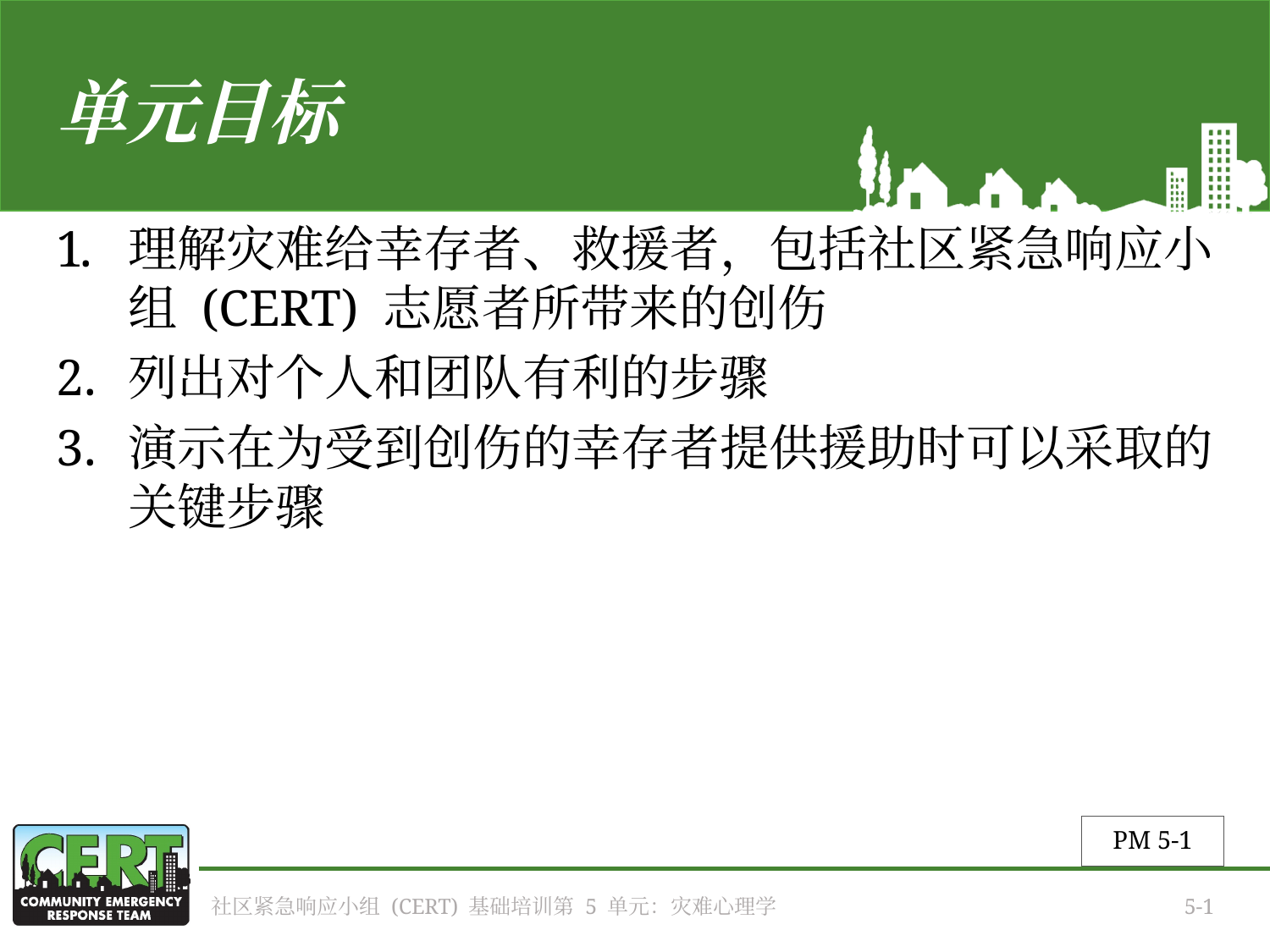

# 单元目标
理解灾难给幸存者、救援者，包括社区紧急响应小组 (CERT) 志愿者所带来的创伤
列出对个人和团队有利的步骤
演示在为受到创伤的幸存者提供援助时可以采取的关键步骤
PM 5-1
社区紧急响应小组 (CERT) 基础培训第 5 单元：灾难心理学
5-1